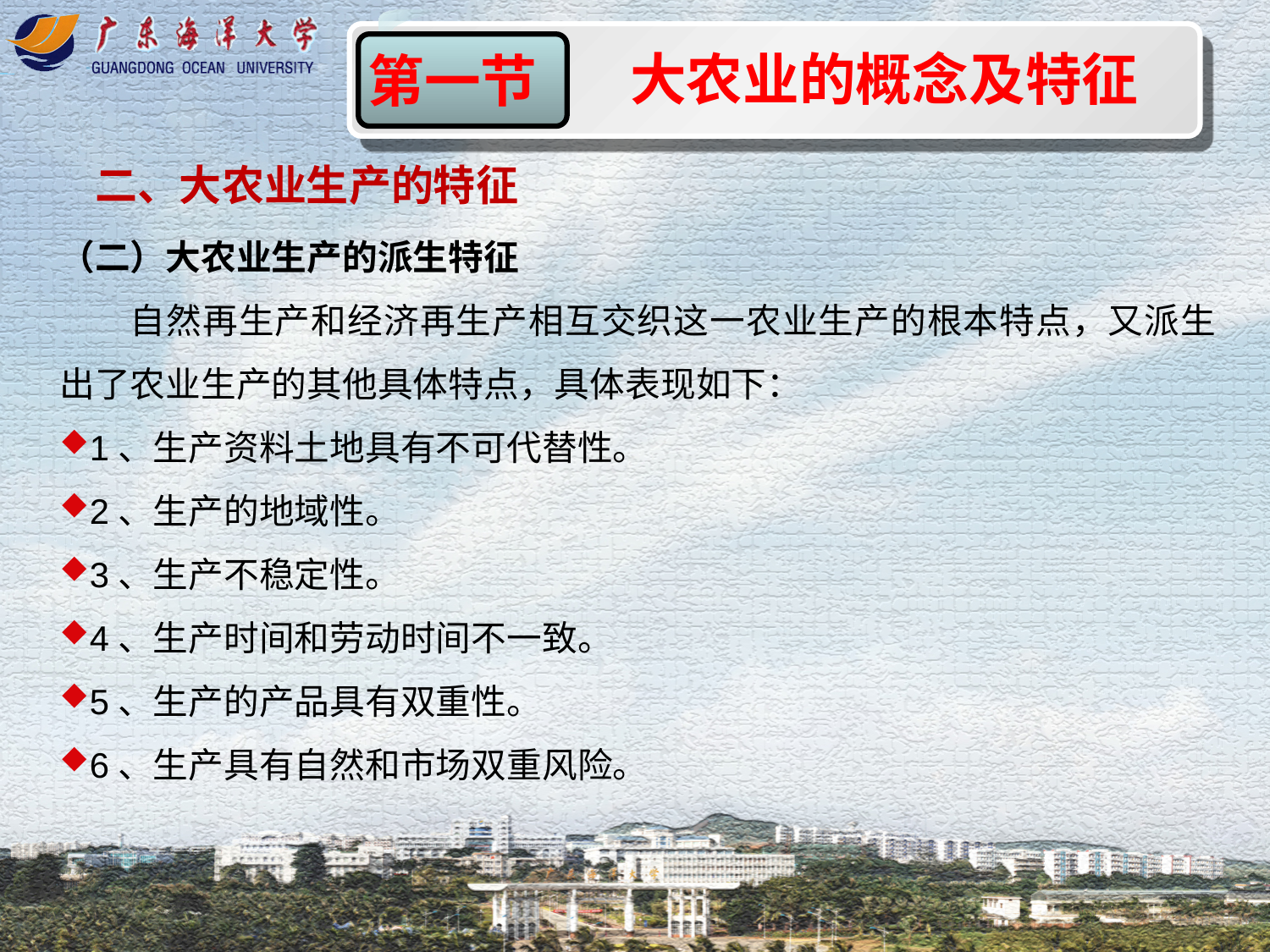

大农业的概念及特征

第一节
二、大农业生产的特征
（二）大农业生产的派生特征
自然再生产和经济再生产相互交织这一农业生产的根本特点，又派生出了农业生产的其他具体特点，具体表现如下：
1、生产资料土地具有不可代替性。
2、生产的地域性。
3、生产不稳定性。
4、生产时间和劳动时间不一致。
5、生产的产品具有双重性。
6、生产具有自然和市场双重风险。